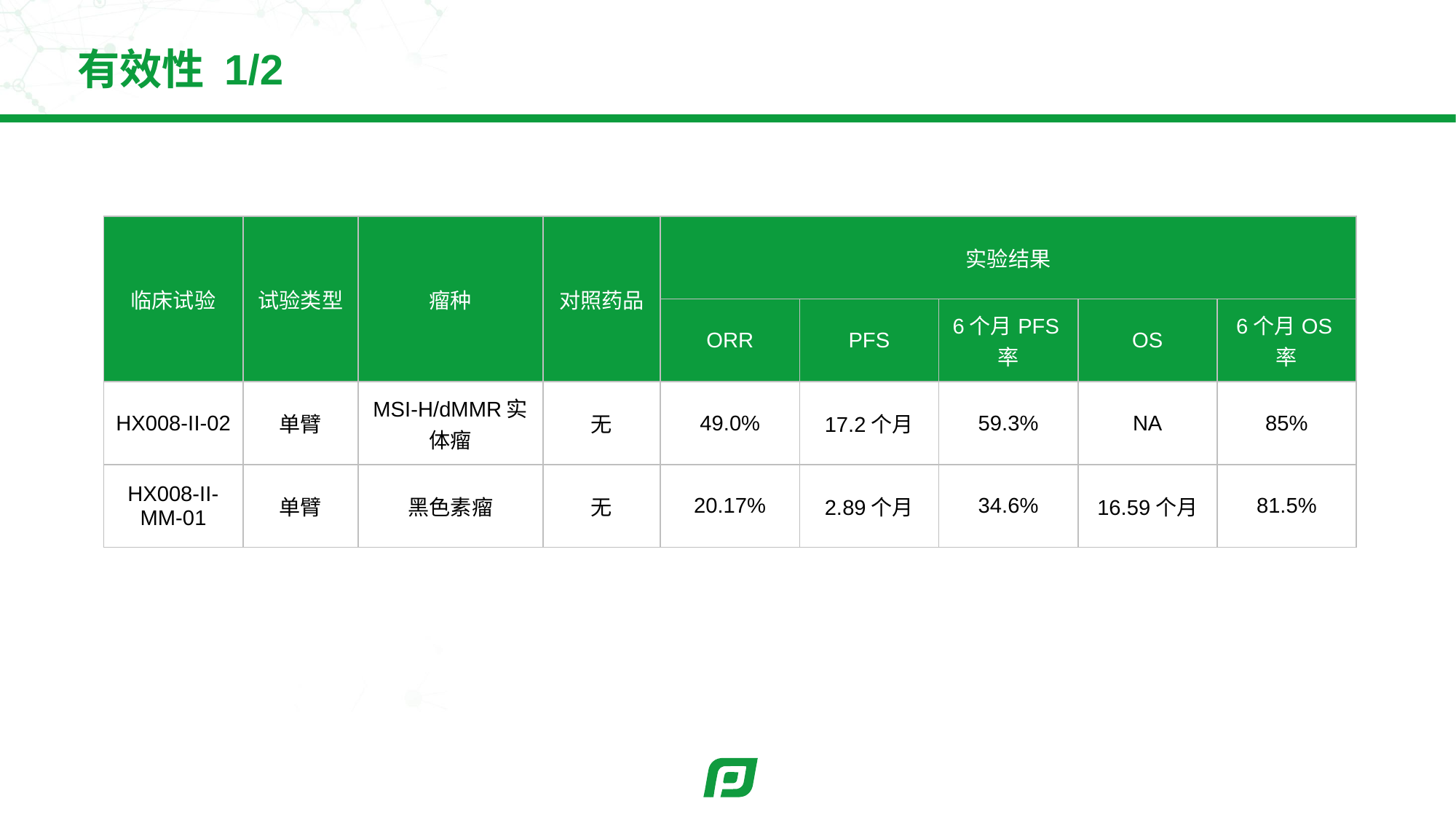

# 有效性 1/2
| 临床试验 | 试验类型 | 瘤种 | 对照药品 | 实验结果 |  |  |  |  |
| --- | --- | --- | --- | --- | --- | --- | --- | --- |
|  |  |  |  | ORR | PFS | 6个月PFS率 | OS | 6个月OS率 |
| HX008-II-02 | 单臂 | MSI-H/dMMR实体瘤 | 无 | 49.0% | 17.2个月 | 59.3% | NA | 85% |
| HX008-II-MM-01 | 单臂 | 黑色素瘤 | 无 | 20.17% | 2.89个月 | 34.6% | 16.59个月 | 81.5% |